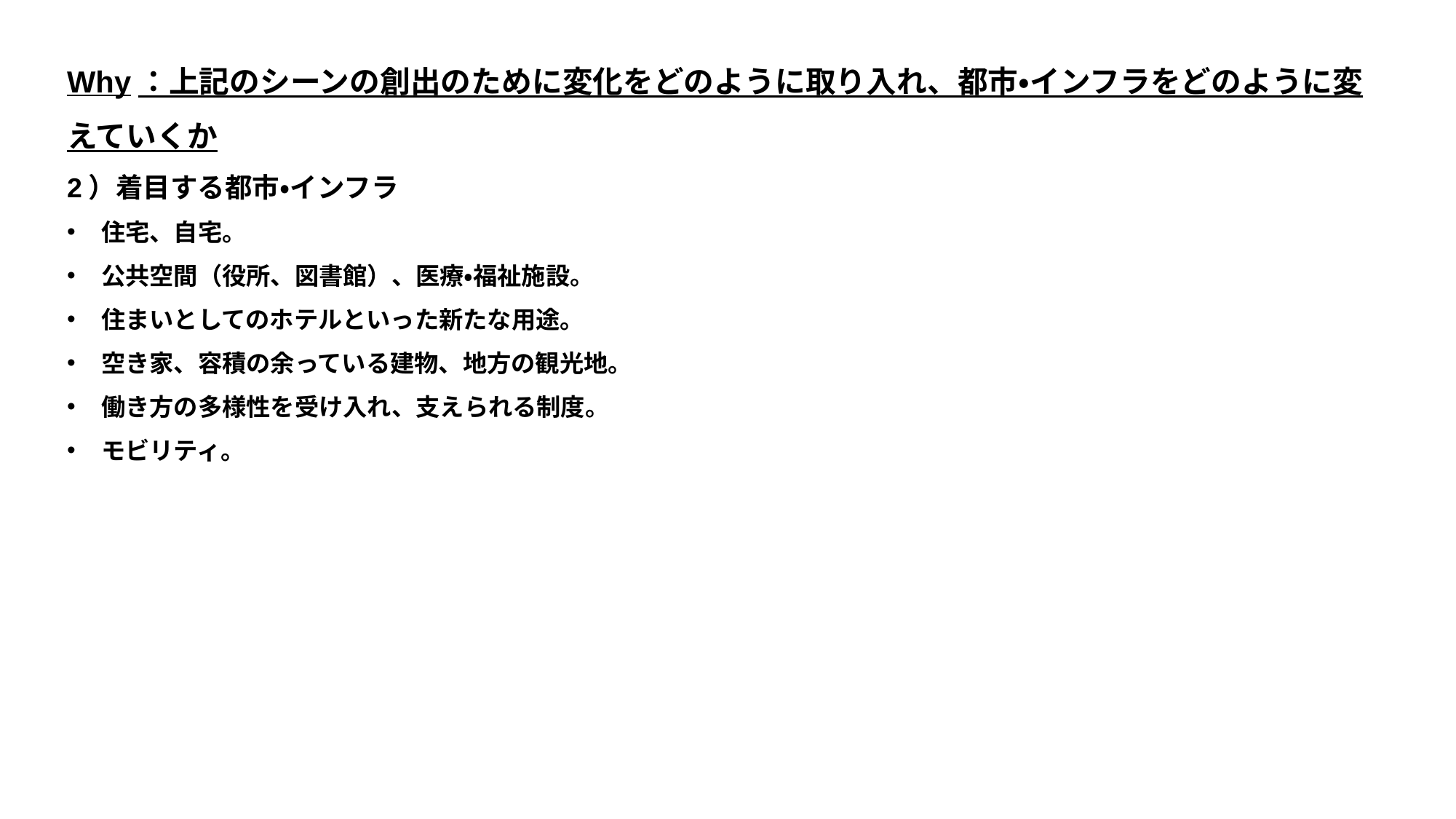

Why：上記のシーンの創出のために変化をどのように取り入れ、都市・インフラをどのように変えていくか
2）着目する都市・インフラ
住宅、自宅。
公共空間（役所、図書館）、医療・福祉施設。
住まいとしてのホテルといった新たな用途。
空き家、容積の余っている建物、地方の観光地。
働き方の多様性を受け入れ、支えられる制度。
モビリティ。